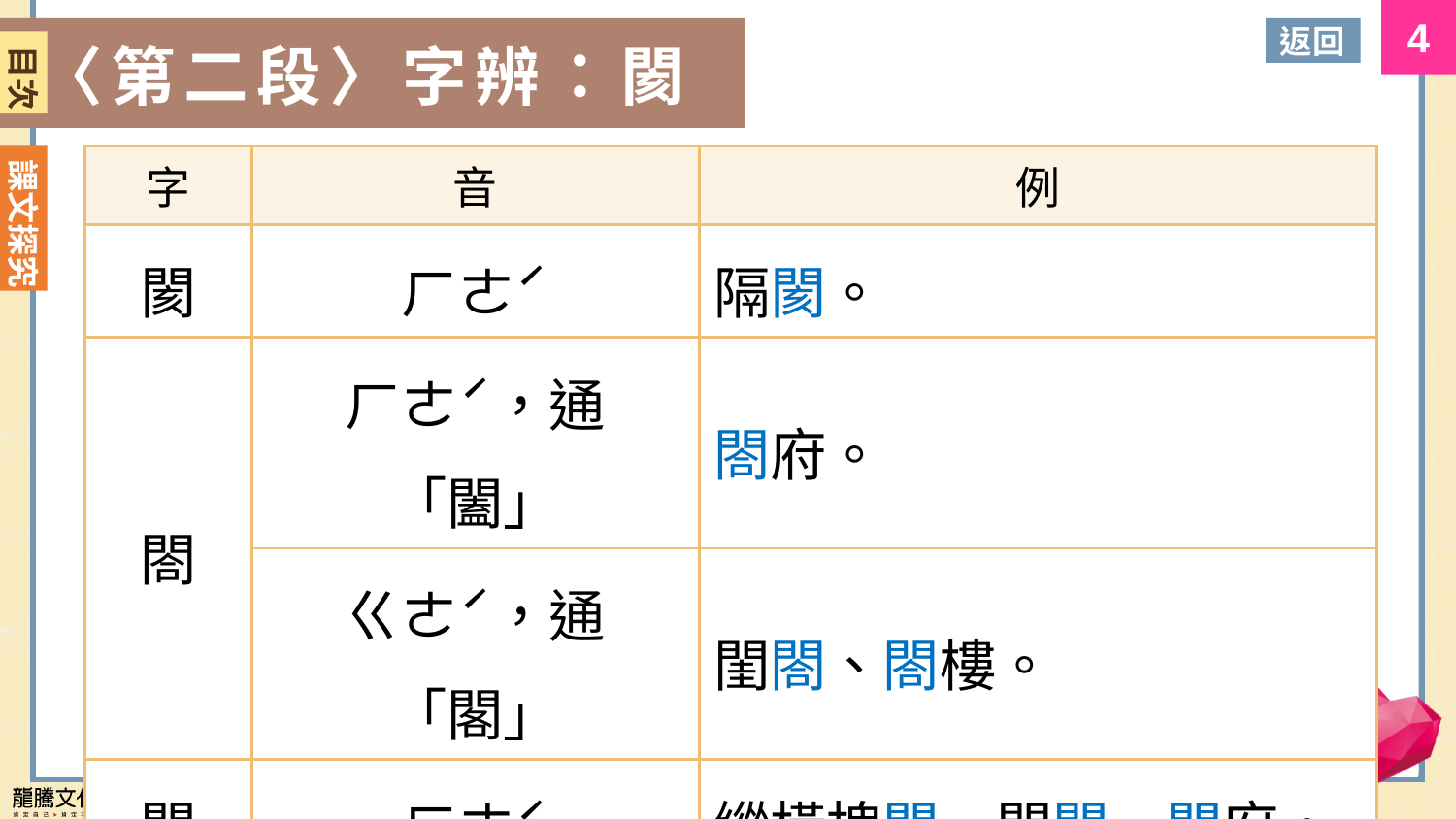

返回
〈第二段〉音辨：否
〈第二段〉字辨：閡
目次
| 字 | 音 | 例 |
| --- | --- | --- |
| 閡 | ㄏㄜˊ | 隔閡。 |
| 閤 | ㄏㄜˊ，通「闔」 | 閤府。 |
|  | ㄍㄜˊ，通「閣」 | 閨閤、閤樓。 |
| 闔 | ㄏㄜˊ | 縱橫捭闔、開闔、闔府。 |